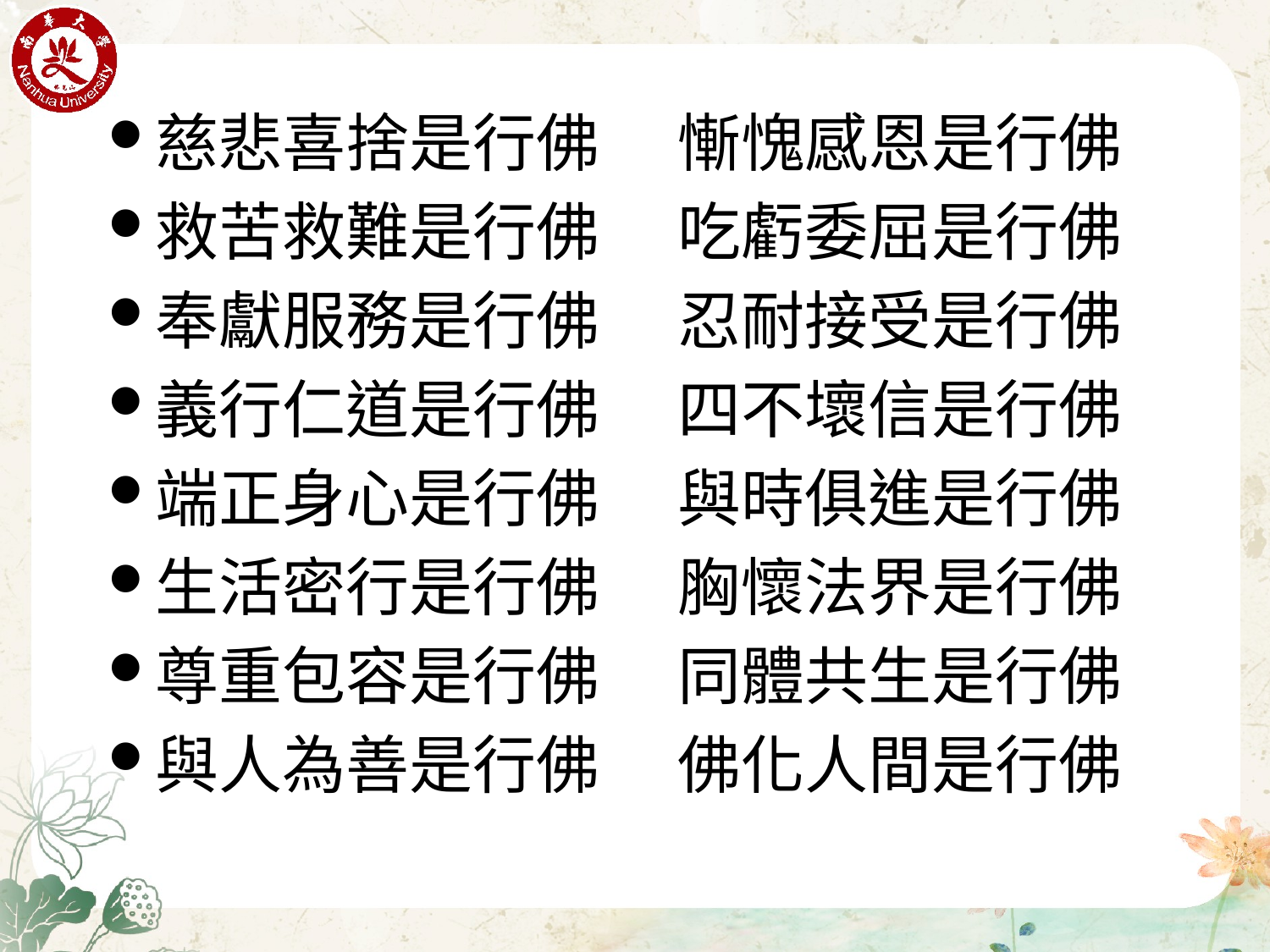

慈悲喜捨是行佛　 慚愧感恩是行佛
救苦救難是行佛　 吃虧委屈是行佛
奉獻服務是行佛 　忍耐接受是行佛
義行仁道是行佛　 四不壞信是行佛
端正身心是行佛 　與時俱進是行佛
生活密行是行佛 　胸懷法界是行佛
尊重包容是行佛 　同體共生是行佛
與人為善是行佛 　佛化人間是行佛